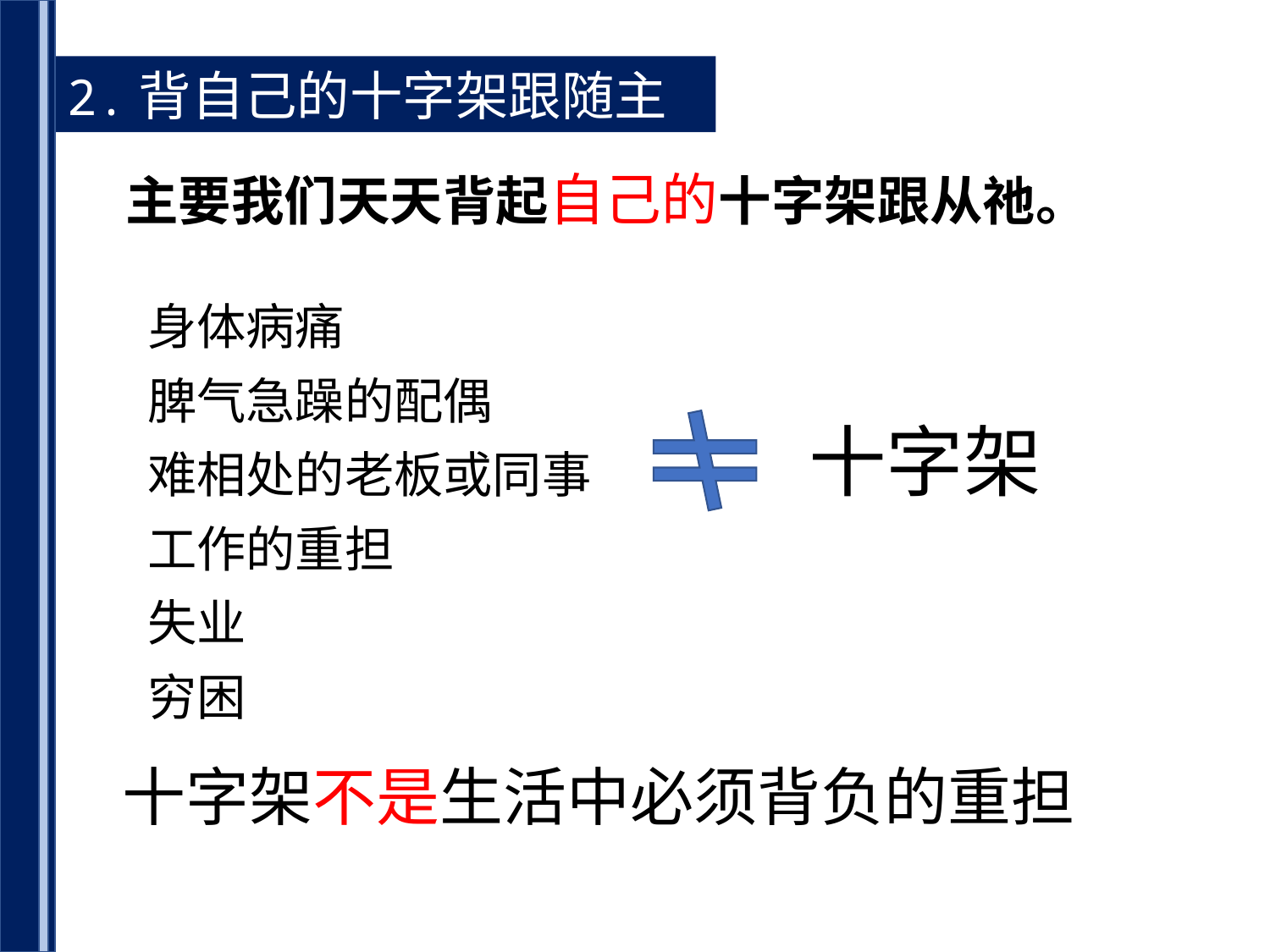

2.背自己的十字架跟随主
主要我们天天背起自己的十字架跟从祂。
身体病痛
脾气急躁的配偶
难相处的老板或同事
工作的重担
失业
穷困
十字架

十字架不是生活中必须背负的重担